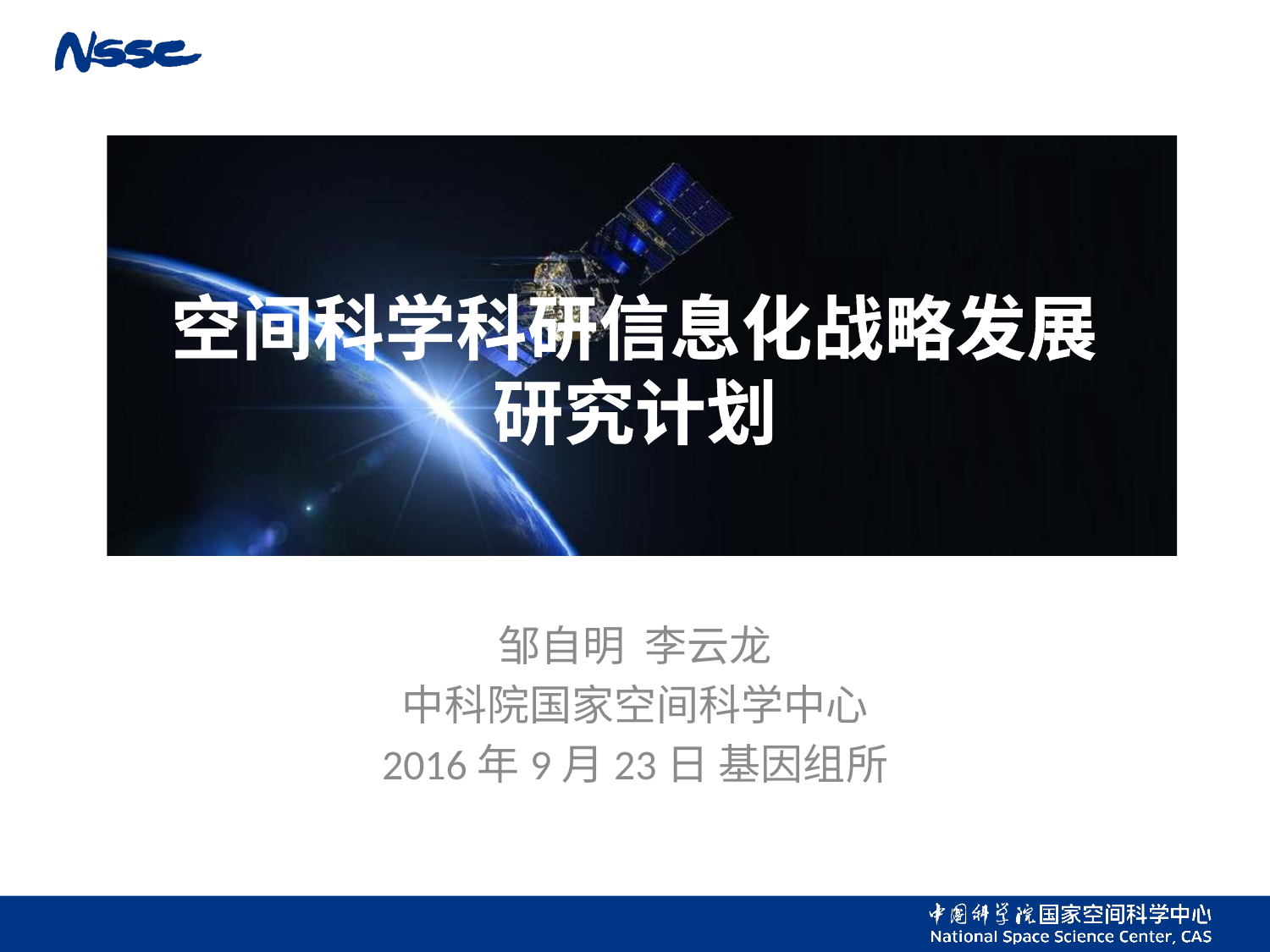

# 空间科学科研信息化战略发展 研究计划
邹自明  李云龙
中科院国家空间科学中心
2016年9月23日 基因组所